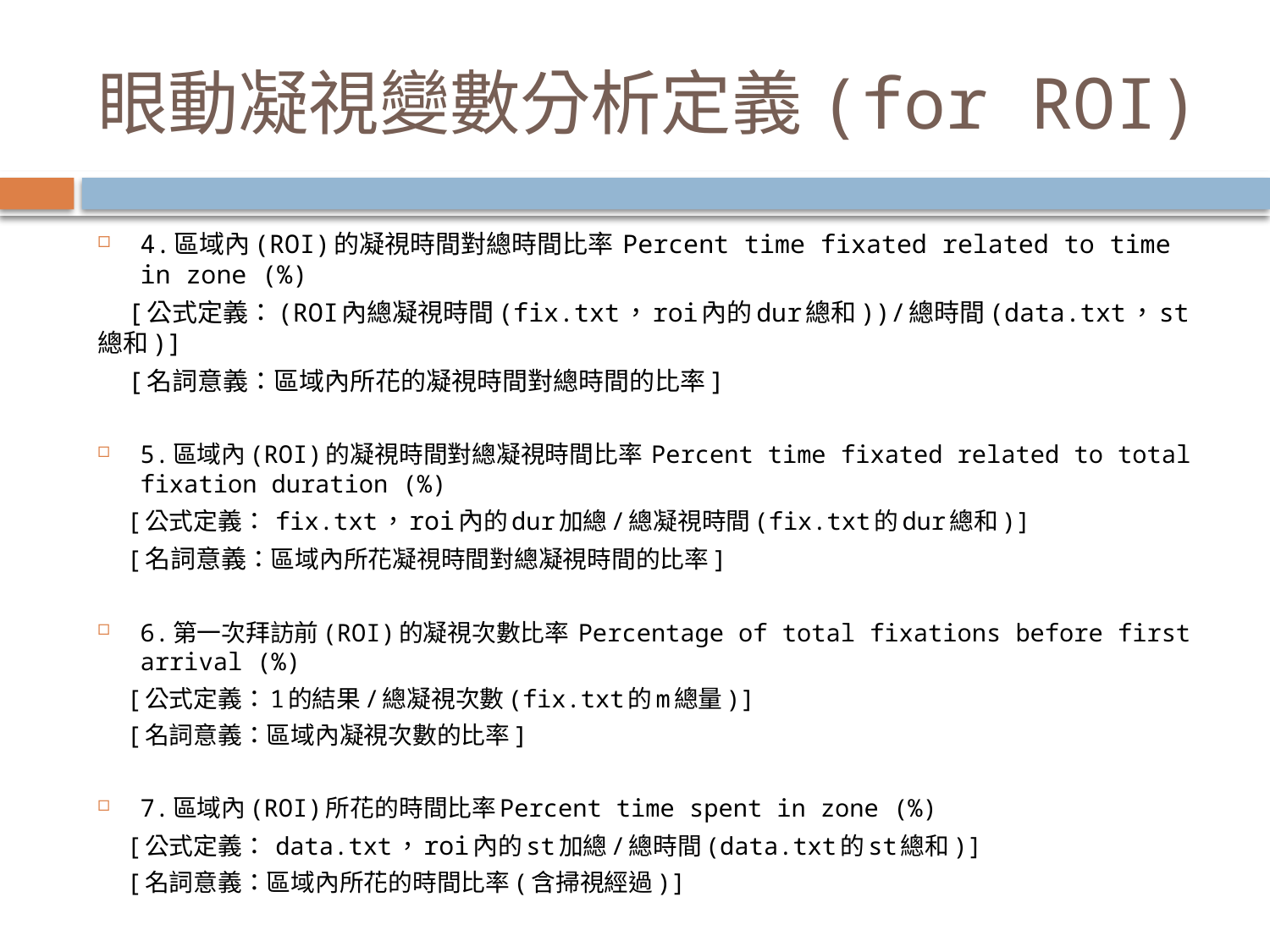

# 眼動凝視變數分析定義(for ROI)
4.區域內(ROI)的凝視時間對總時間比率 Percent time fixated related to time in zone (%)
  [公式定義：(ROI內總凝視時間(fix.txt，roi內的dur總和))/總時間(data.txt，st總和)]
  [名詞意義：區域內所花的凝視時間對總時間的比率]

5.區域內(ROI)的凝視時間對總凝視時間比率 Percent time fixated related to total fixation duration (%)
  [公式定義： fix.txt，roi內的dur加總/總凝視時間(fix.txt的dur總和)]
  [名詞意義：區域內所花凝視時間對總凝視時間的比率]

6.第一次拜訪前(ROI)的凝視次數比率 Percentage of total fixations before first arrival (%)
  [公式定義：1的結果/總凝視次數(fix.txt的m總量)]
  [名詞意義：區域內凝視次數的比率]

7.區域內(ROI)所花的時間比率Percent time spent in zone (%)
  [公式定義： data.txt，roi內的st加總/總時間(data.txt的st總和)]
  [名詞意義：區域內所花的時間比率(含掃視經過)]